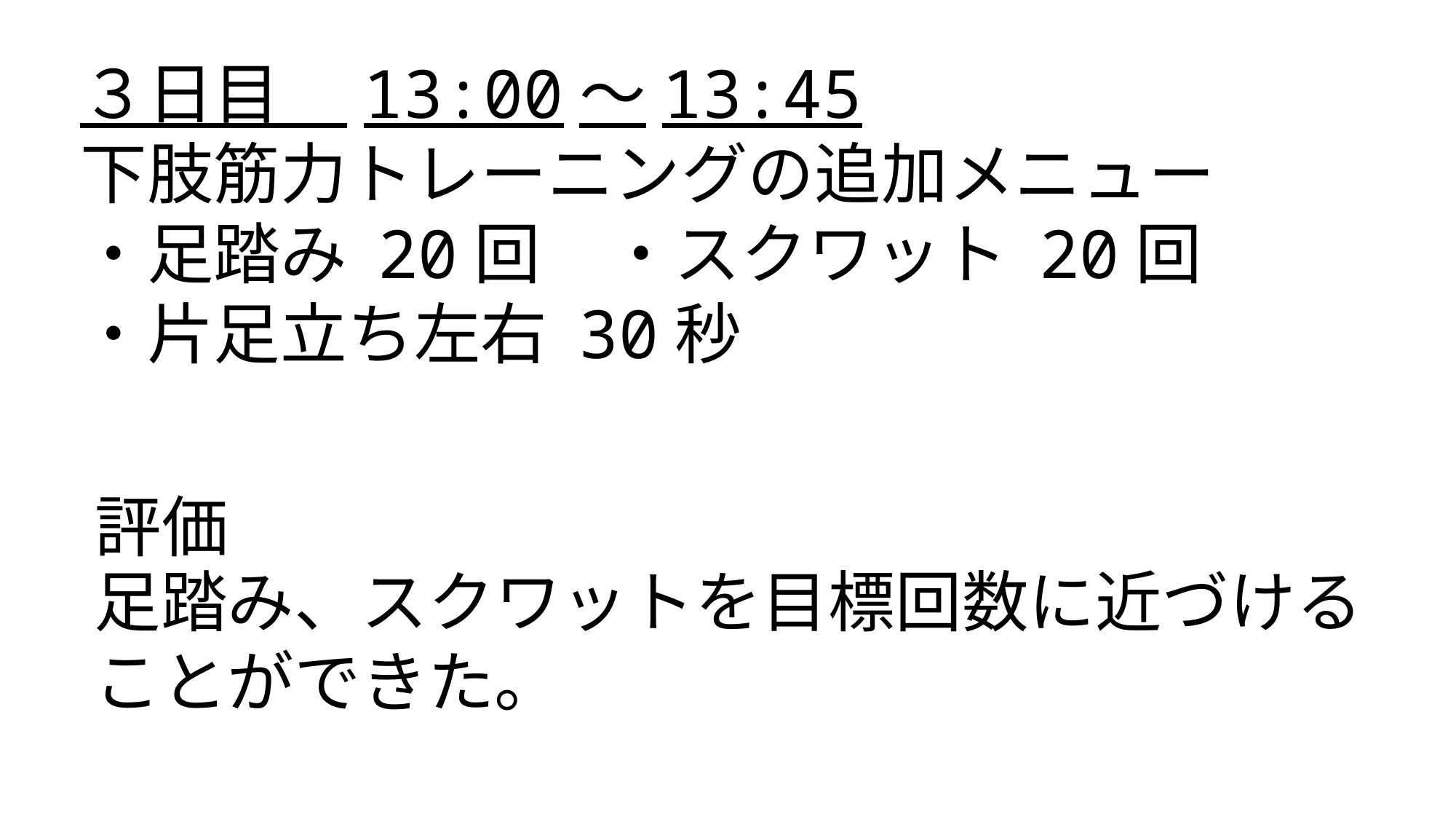

３日目　13:00～13:45
下肢筋力トレーニングの追加メニュー
・足踏み 20回　・スクワット 20回
・片足立ち左右 30秒
評価
足踏み、スクワットを目標回数に近づけることができた。